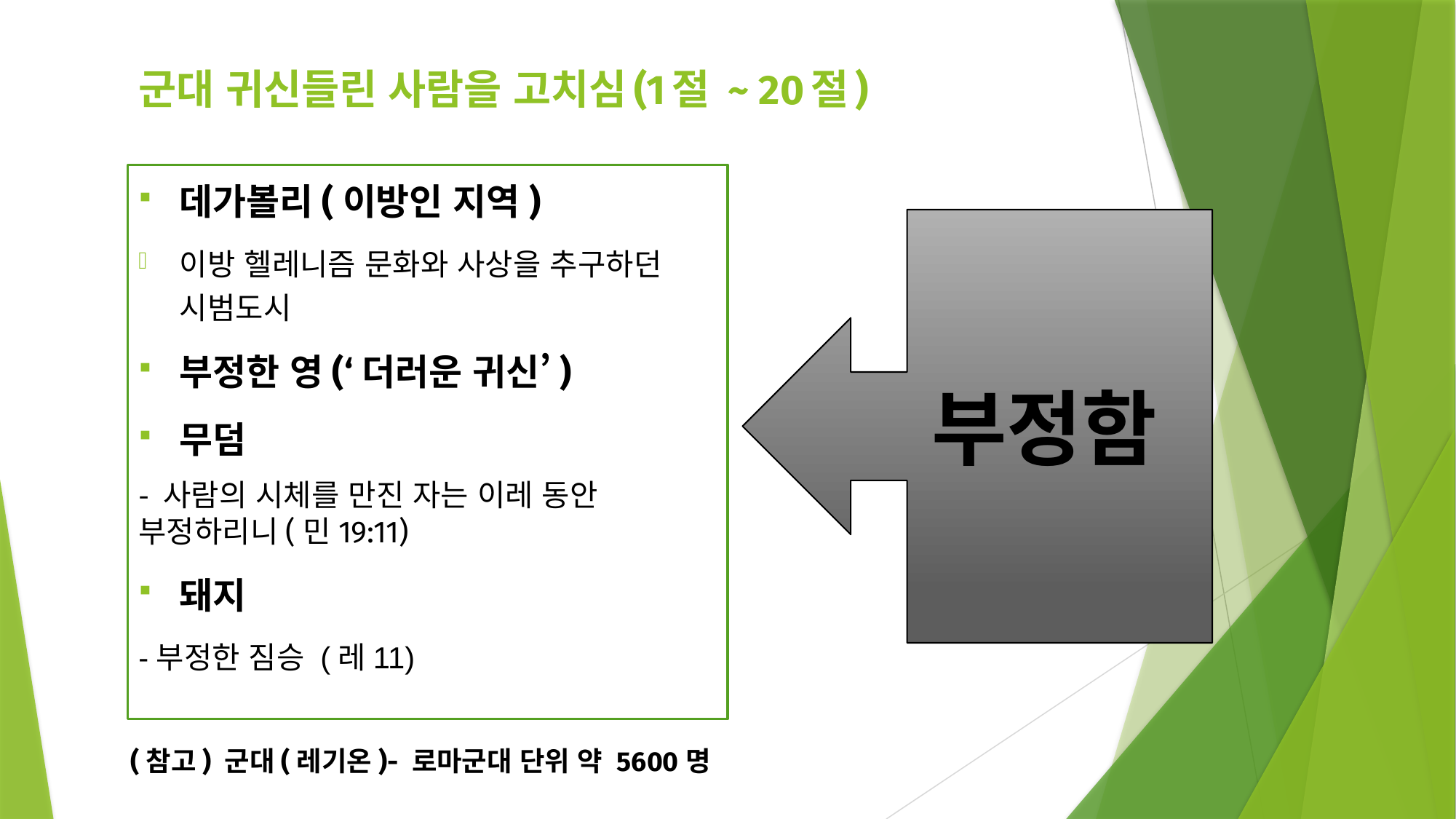

# 군대 귀신들린 사람을 고치심(1절 ~ 20절)
데가볼리(이방인 지역)
이방 헬레니즘 문화와 사상을 추구하던 시범도시
부정한 영(‘더러운 귀신’)
무덤
- 사람의 시체를 만진 자는 이레 동안 부정하리니(민19:11)
돼지
-부정한 짐승 (레11)

부정함

(참고) 군대(레기온)- 로마군대 단위 약 5600명